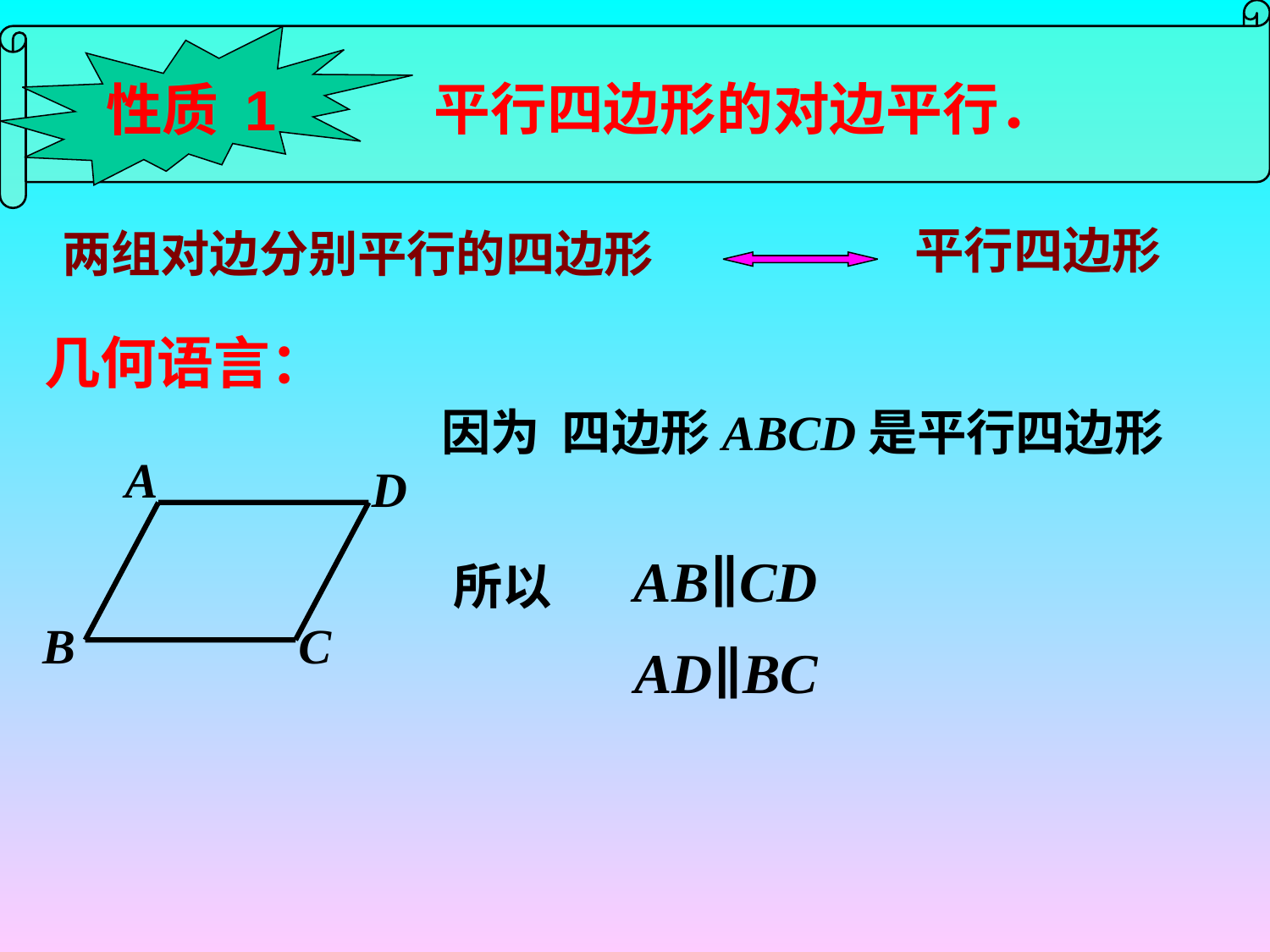

性质 1
平行四边形的对边平行．
平行四边形
两组对边分别平行的四边形

几何语言：
因为  四边形ABCD是平行四边形
A
D
B
C

AB∥CD
所以
AD∥BC